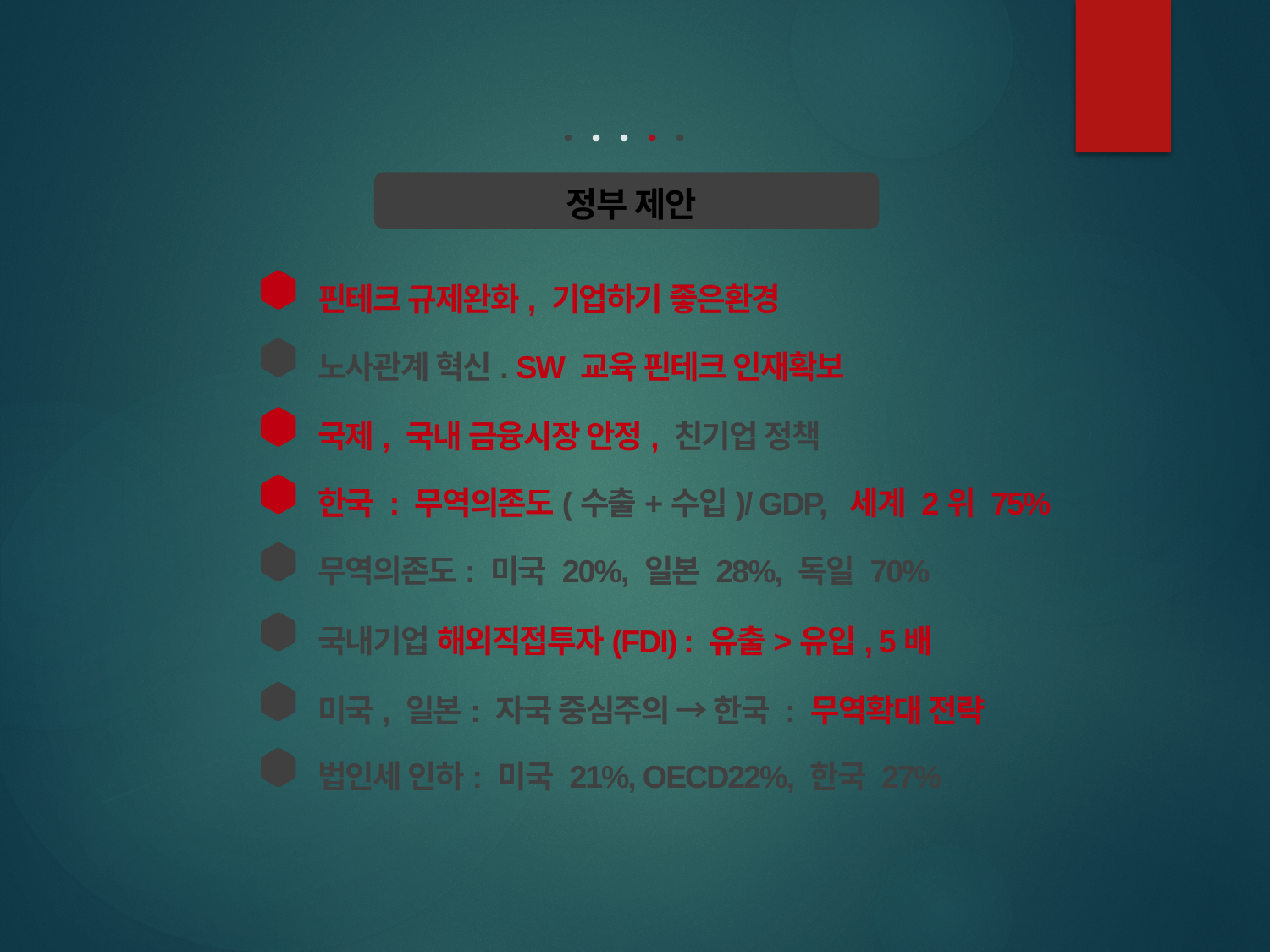

정부 제안
핀테크 규제완화, 기업하기 좋은환경

노사관계 혁신. SW 교육 핀테크 인재확보

국제, 국내 금융시장 안정, 친기업 정책

한국 : 무역의존도(수출+수입)/ GDP,  세계 2위 75%

무역의존도: 미국 20%, 일본 28%, 독일 70%

국내기업 해외직접투자(FDI) : 유출>유입, 5배

미국, 일본: 자국 중심주의 → 한국 : 무역확대 전략

법인세 인하: 미국 21%, OECD22%, 한국 27%